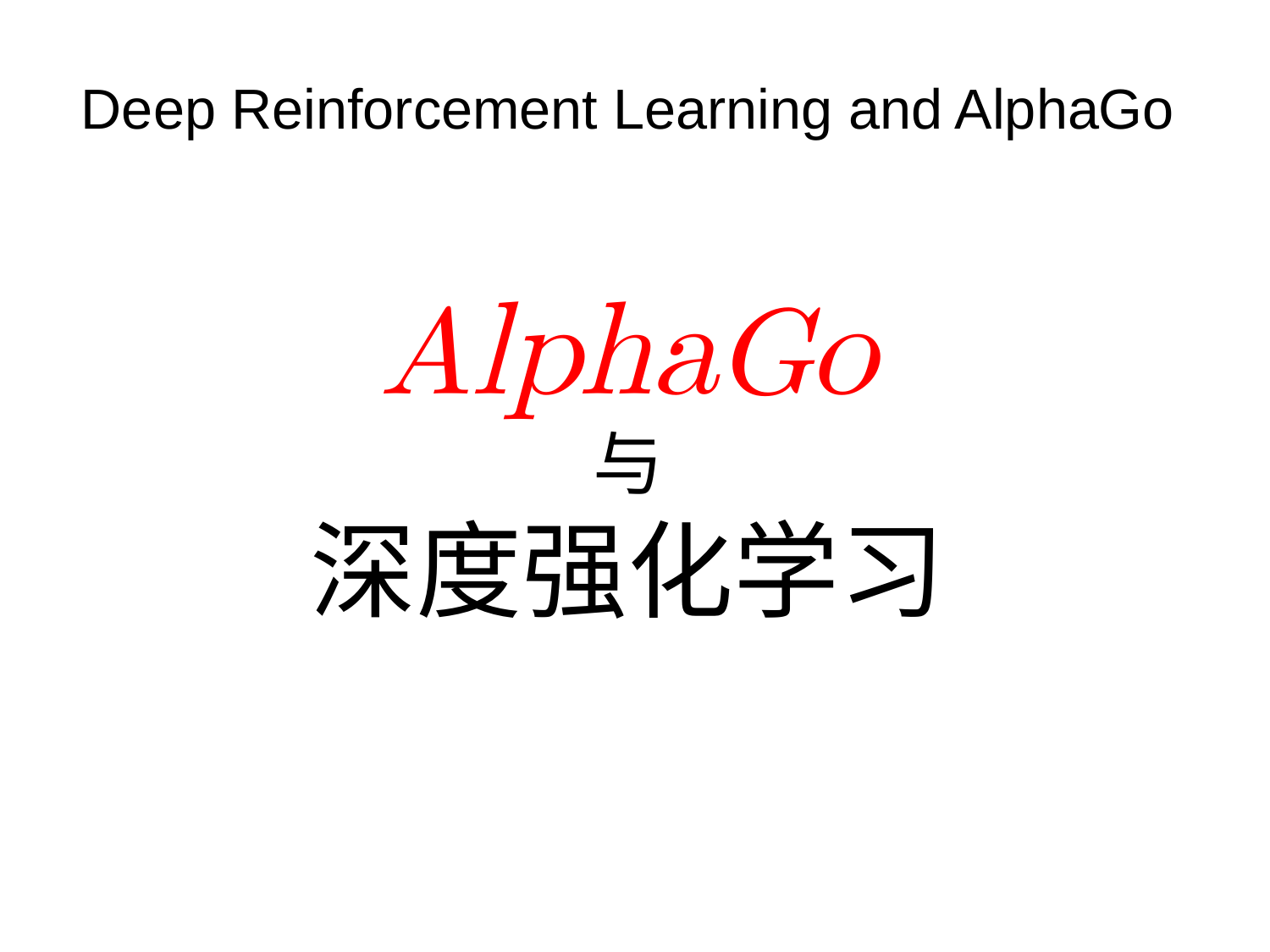

# Deep Reinforcement Learning and AlphaGo AlphaGo 与 深度强化学习